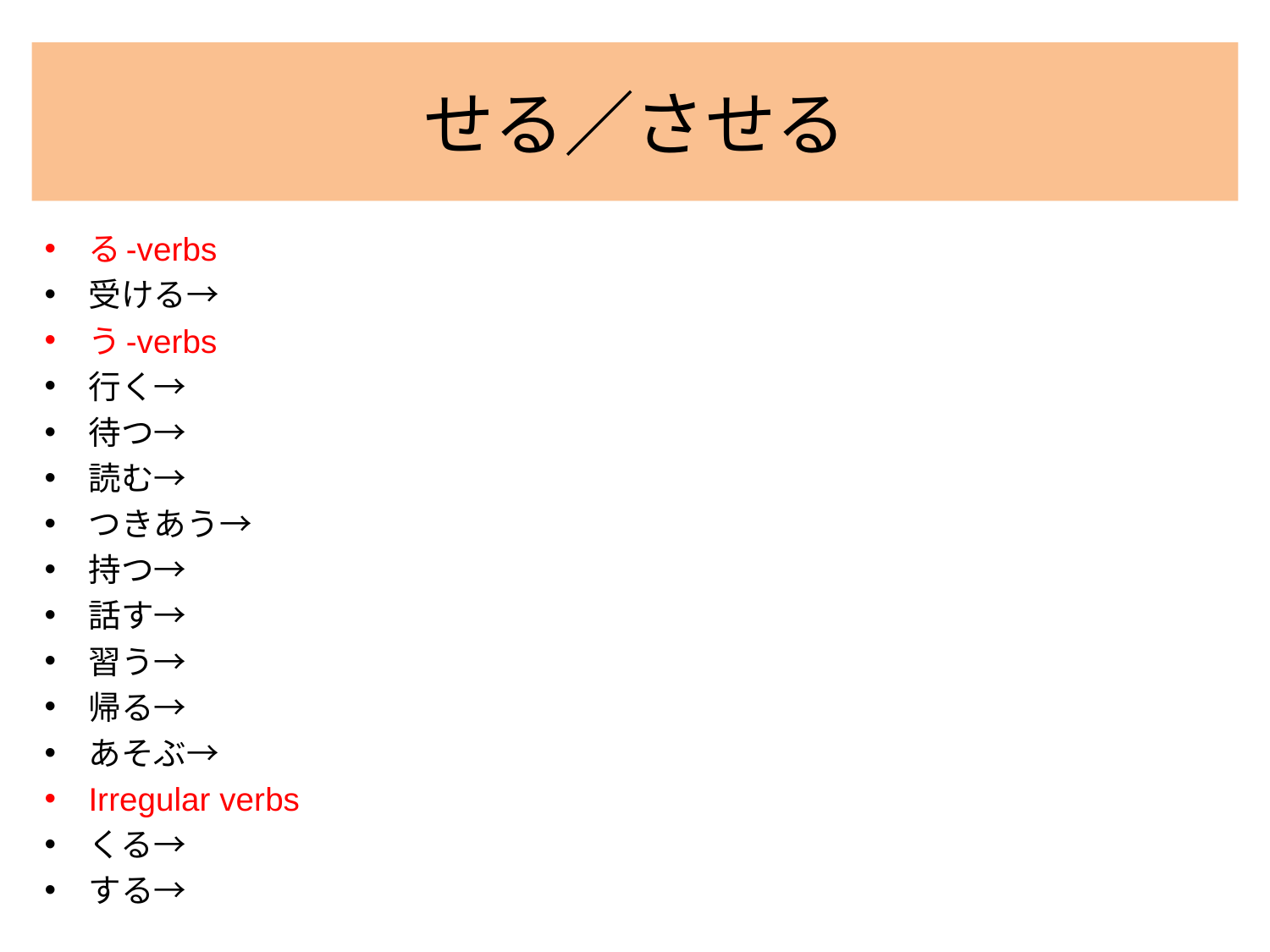

# せる／させる
る-verbs
受ける→
う-verbs
行く→
待つ→
読む→
つきあう→
持つ→
話す→
習う→
帰る→
あそぶ→
Irregular verbs
くる→
する→